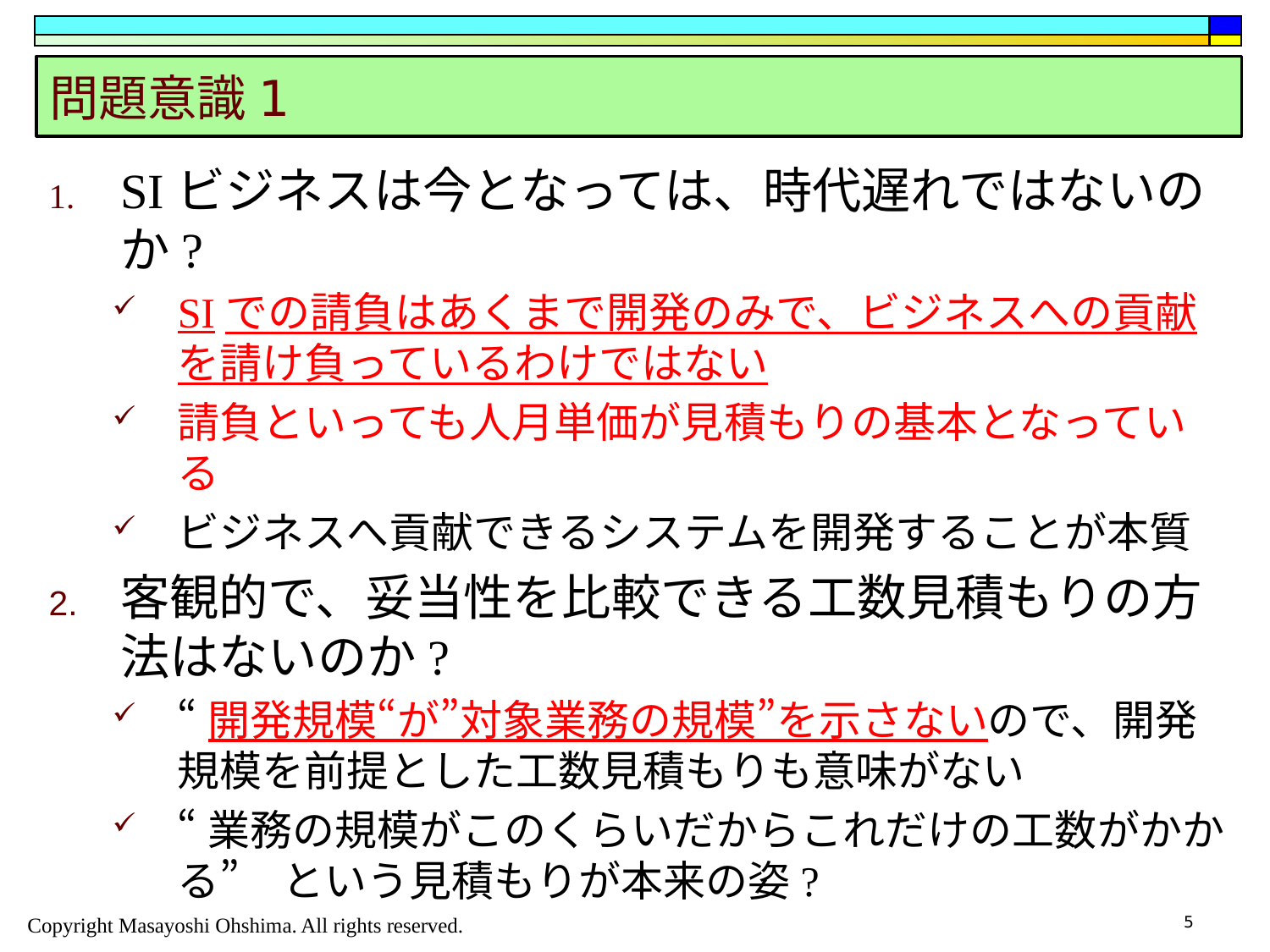

# 問題意識1
SIビジネスは今となっては、時代遅れではないのか?
SIでの請負はあくまで開発のみで、ビジネスへの貢献を請け負っているわけではない
請負といっても人月単価が見積もりの基本となっている
ビジネスへ貢献できるシステムを開発することが本質
客観的で、妥当性を比較できる工数見積もりの方法はないのか?
“開発規模“が”対象業務の規模”を示さないので、開発規模を前提とした工数見積もりも意味がない
“業務の規模がこのくらいだからこれだけの工数がかかる”　という見積もりが本来の姿?

5